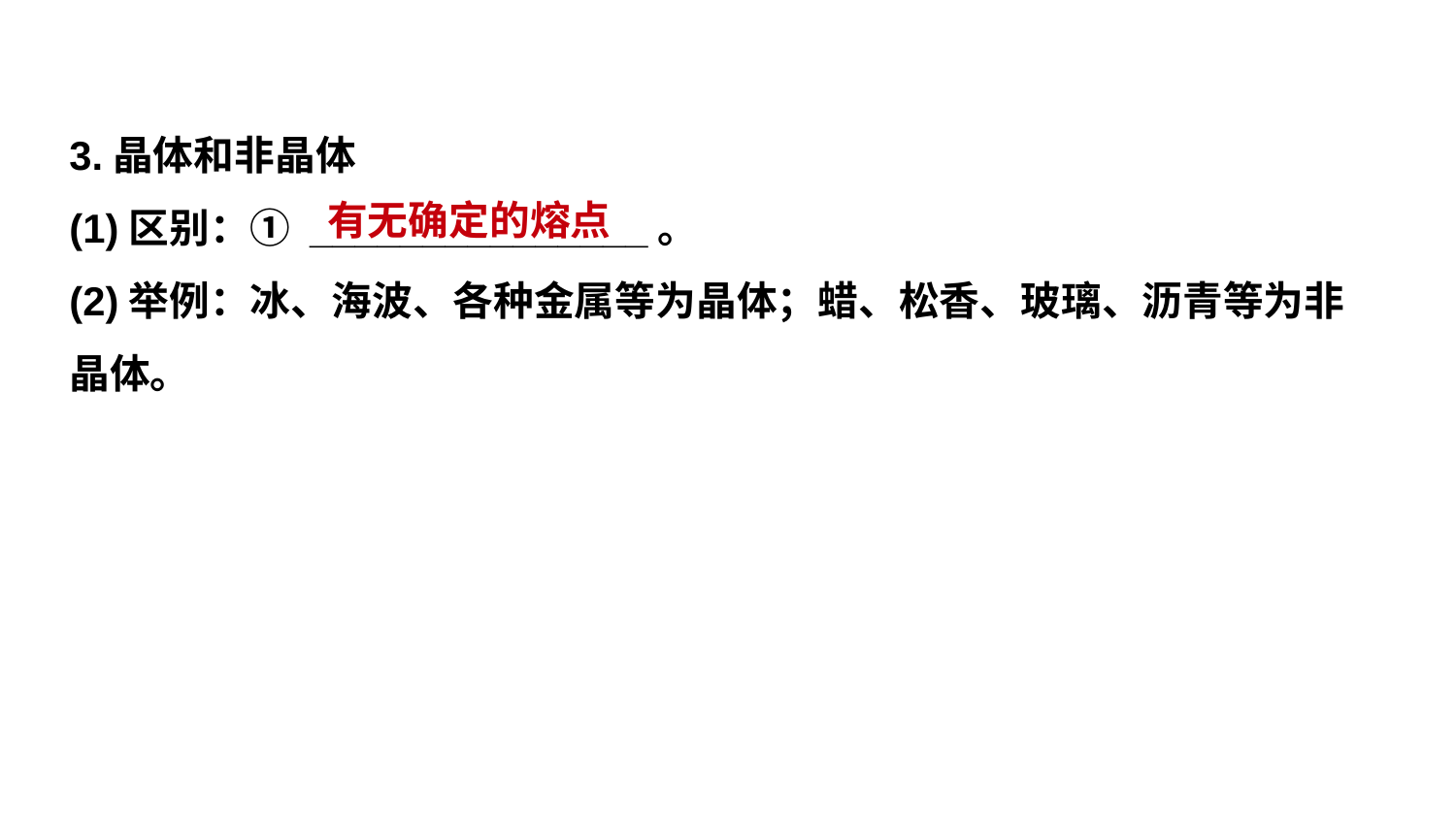

3.晶体和非晶体
(1)区别：① _______________。
(2)举例：冰、海波、各种金属等为晶体；蜡、松香、玻璃、沥青等为非晶体。
有无确定的熔点